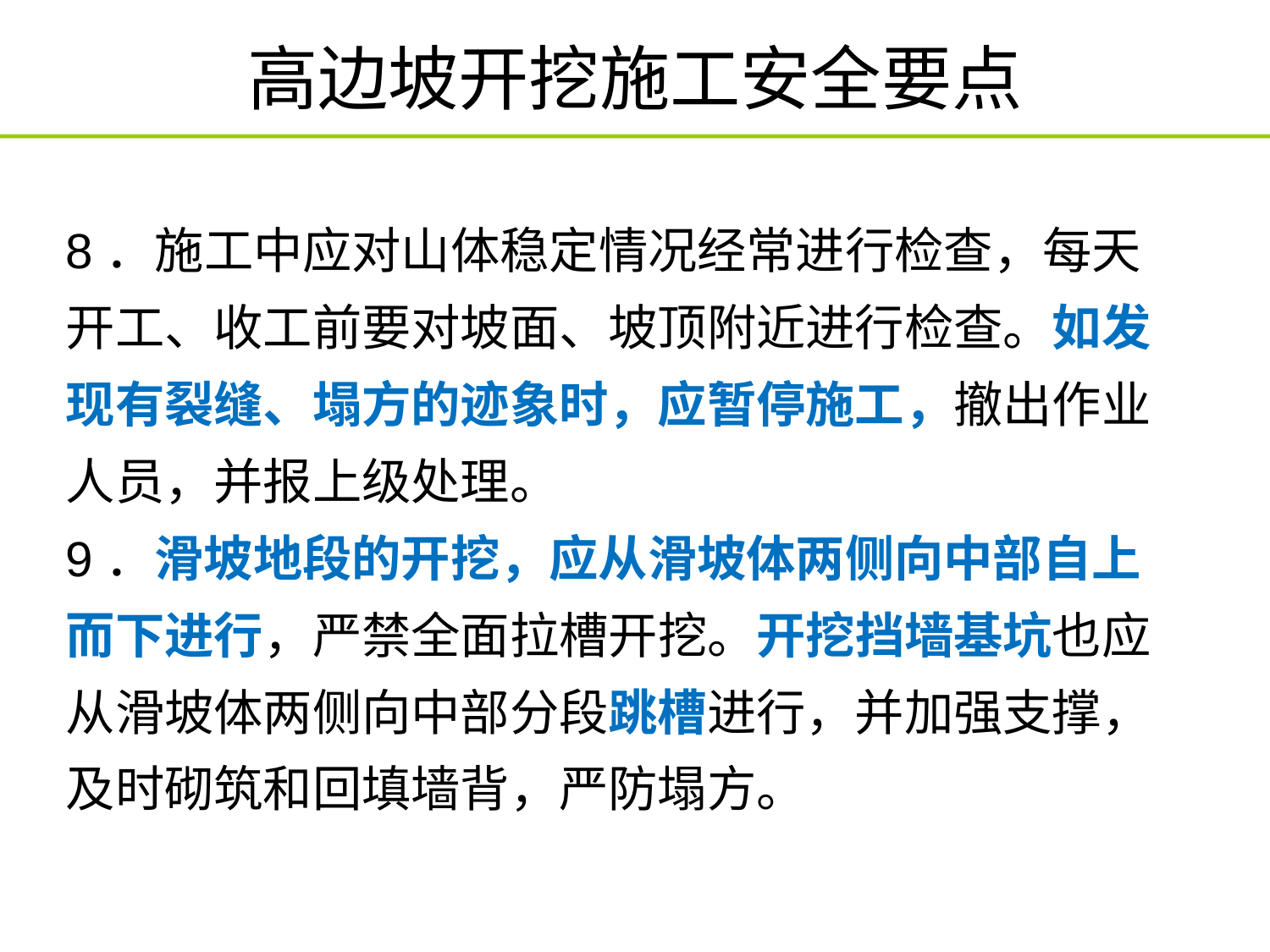

# 高边坡开挖施工安全要点

8．施工中应对山体稳定情况经常进行检查，每天开工、收工前要对坡面、坡顶附近进行检查。如发现有裂缝、塌方的迹象时，应暂停施工，撤出作业人员，并报上级处理。
9．滑坡地段的开挖，应从滑坡体两侧向中部自上而下进行，严禁全面拉槽开挖。开挖挡墙基坑也应从滑坡体两侧向中部分段跳槽进行，并加强支撑，及时砌筑和回填墙背，严防塌方。